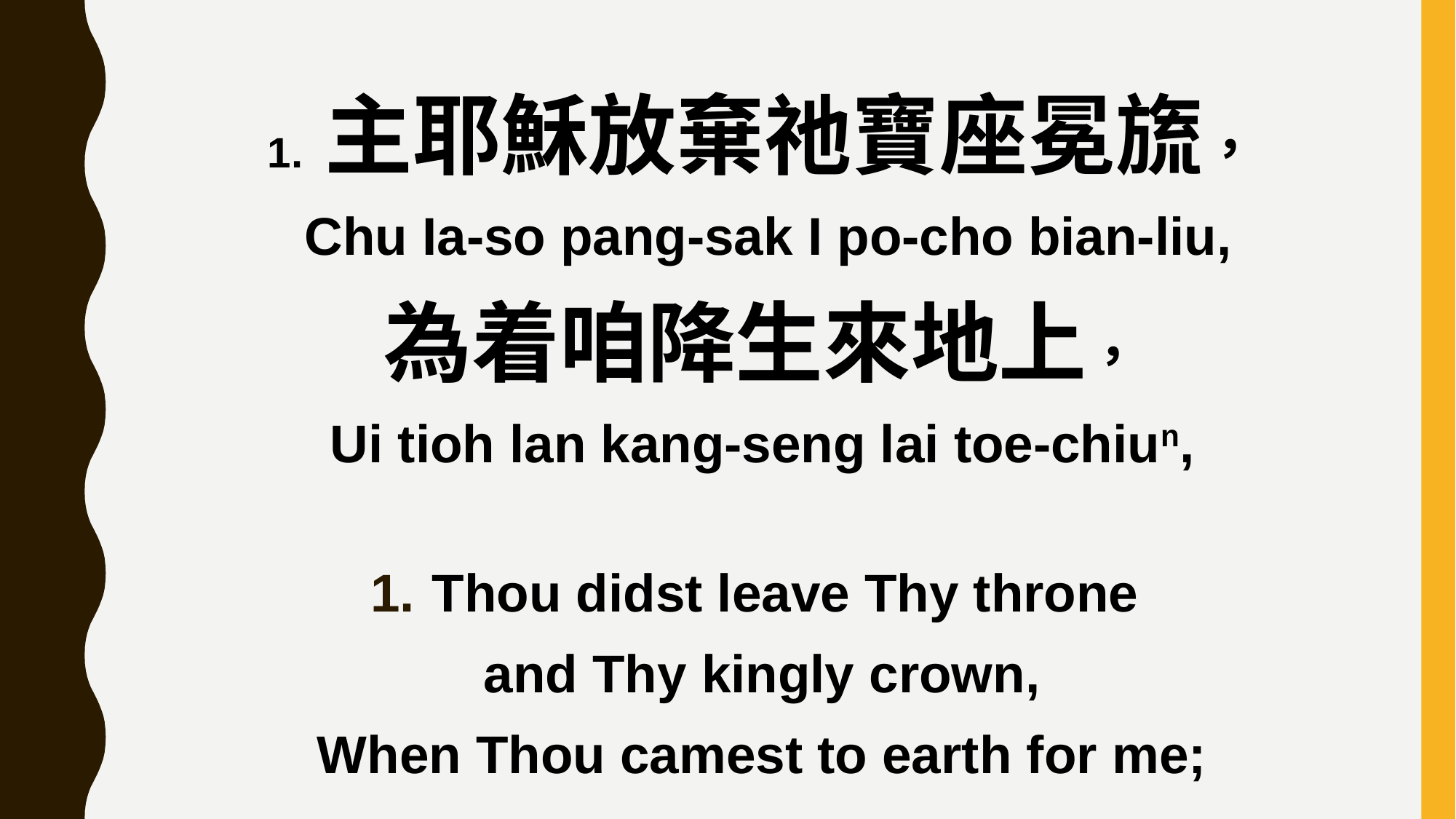

1. 主耶穌放棄祂寶座冕旒，
 Chu Ia-so pang-sak I po-cho bian-liu,
為着咱降生來地上，
Ui tioh lan kang-seng lai toe-chiun,

Thou didst leave Thy throne
and Thy kingly crown,
When Thou camest to earth for me;